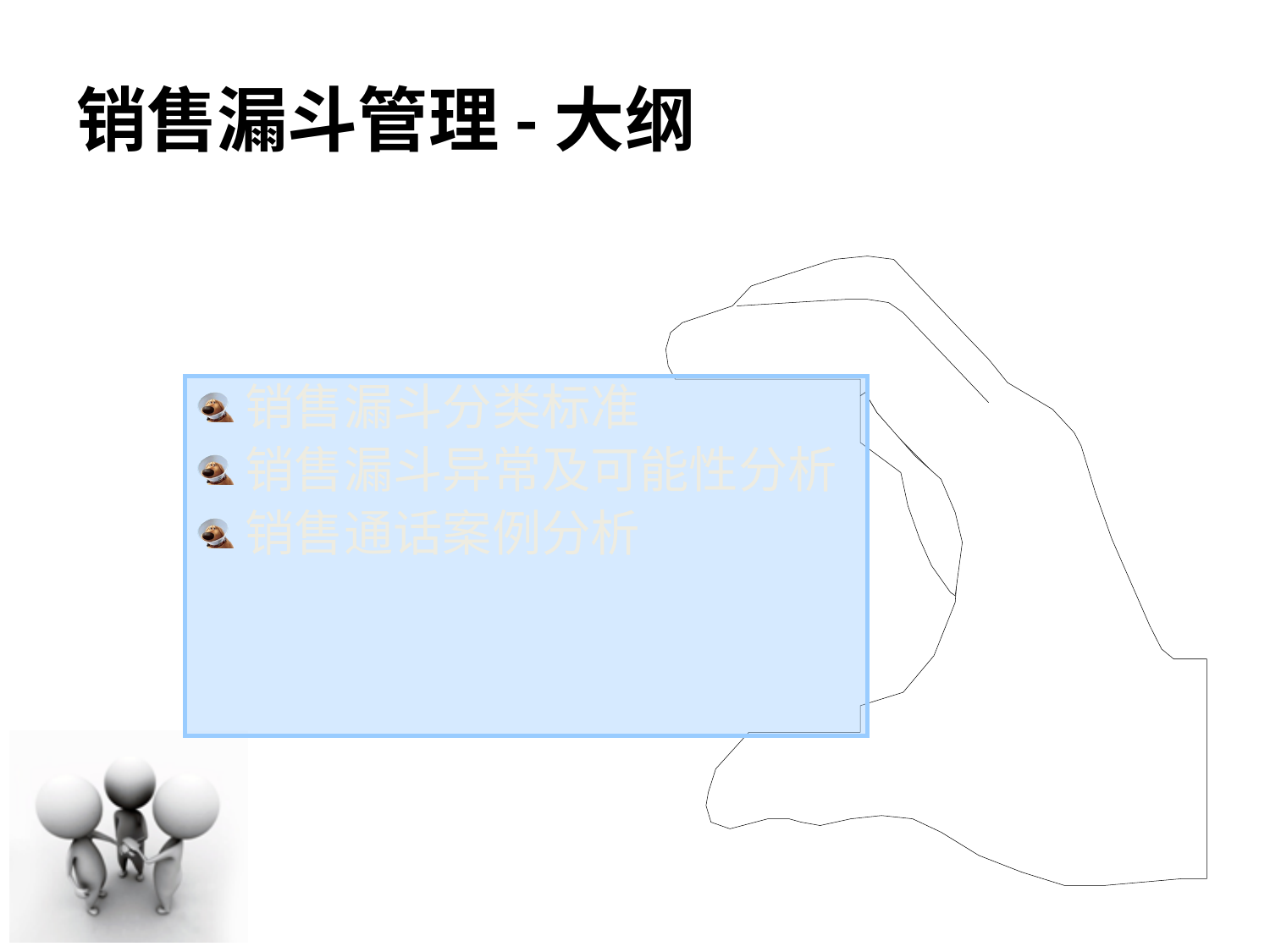

销售漏斗管理-大纲

销售漏斗分类标准
销售漏斗异常及可能性分析
销售通话案例分析